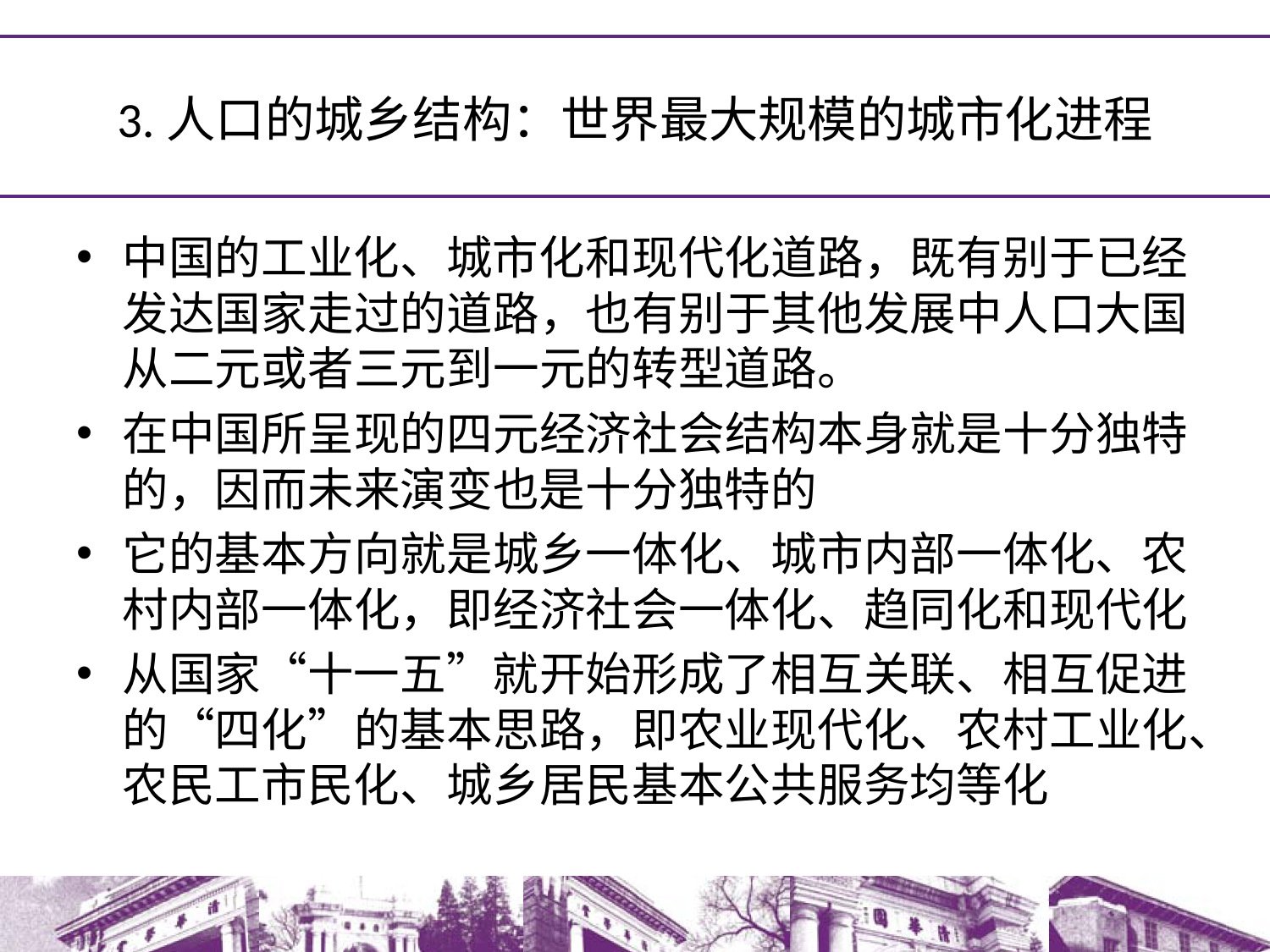

# 3.人口的城乡结构：世界最大规模的城市化进程
中国的工业化、城市化和现代化道路，既有别于已经发达国家走过的道路，也有别于其他发展中人口大国从二元或者三元到一元的转型道路。
在中国所呈现的四元经济社会结构本身就是十分独特的，因而未来演变也是十分独特的
它的基本方向就是城乡一体化、城市内部一体化、农村内部一体化，即经济社会一体化、趋同化和现代化
从国家“十一五”就开始形成了相互关联、相互促进的“四化”的基本思路，即农业现代化、农村工业化、农民工市民化、城乡居民基本公共服务均等化